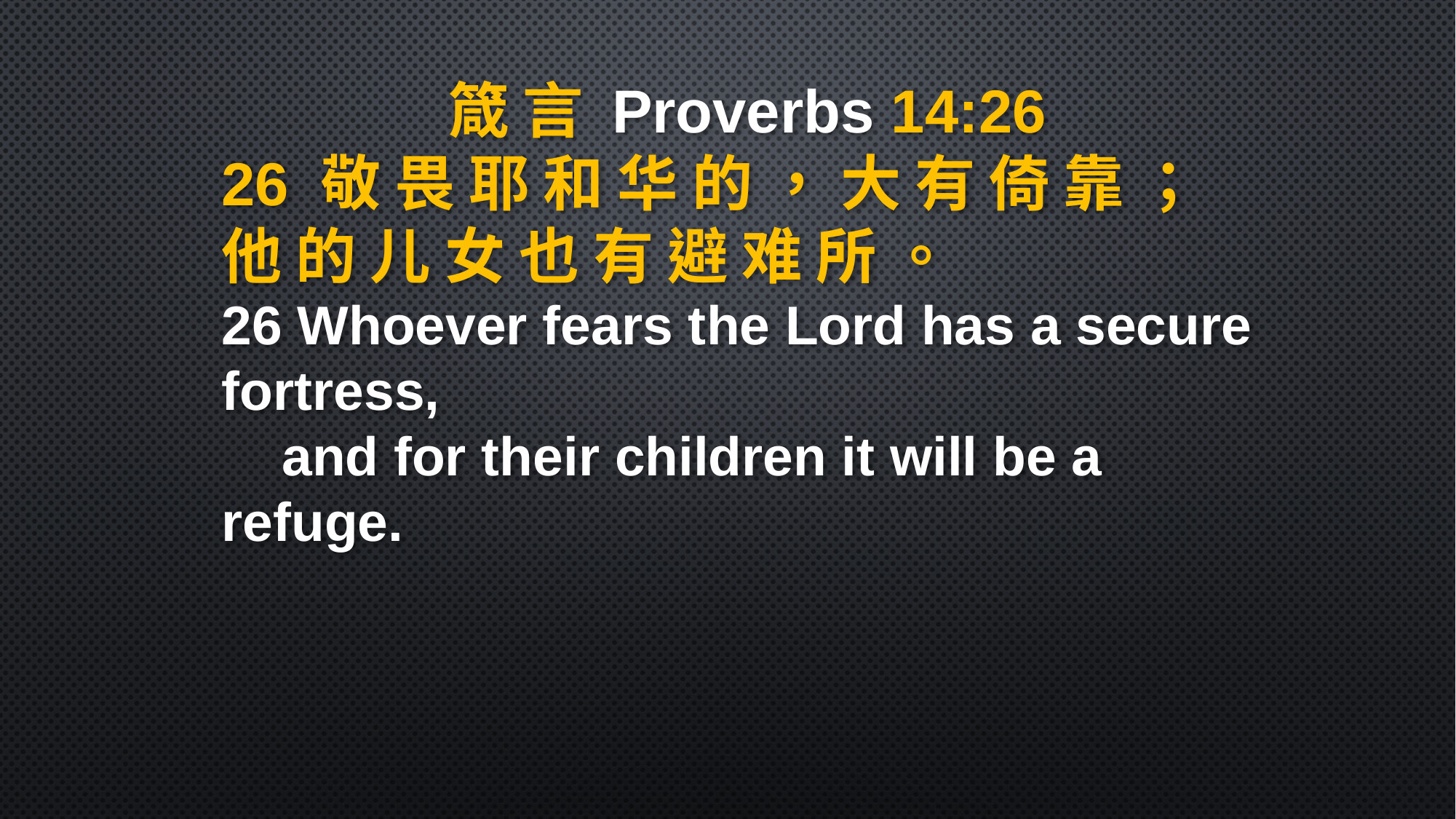

箴 言 Proverbs 14:26
26 敬 畏 耶 和 华 的 ， 大 有 倚 靠 ； 他 的 儿 女 也 有 避 难 所 。
26 Whoever fears the Lord has a secure fortress,
    and for their children it will be a refuge.